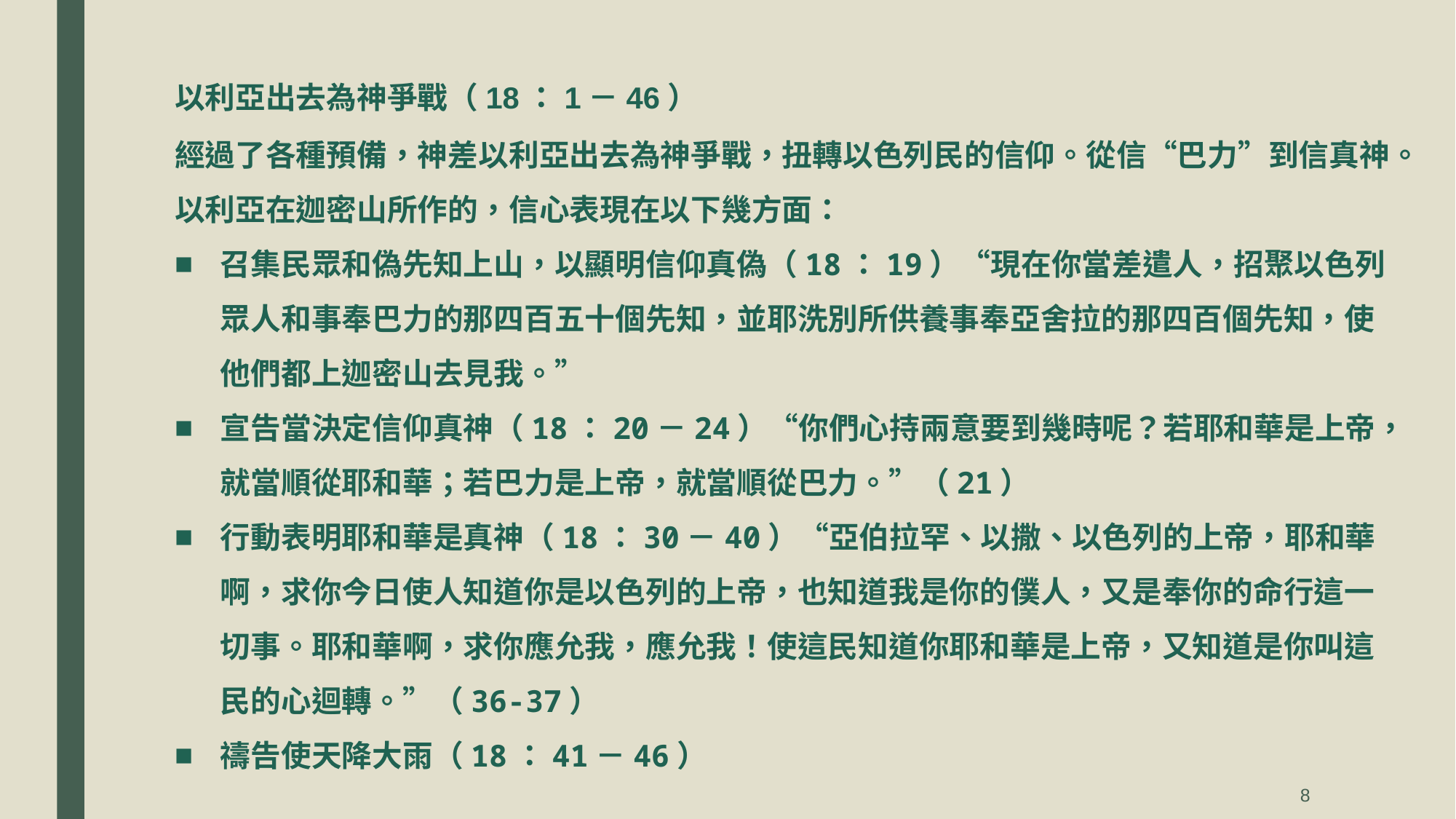

以利亞出去為神爭戰（18：1－46）
經過了各種預備，神差以利亞出去為神爭戰，扭轉以色列民的信仰。從信“巴力”到信真神。
以利亞在迦密山所作的，信心表現在以下幾方面：
召集民眾和偽先知上山，以顯明信仰真偽（18：19）“現在你當差遣人，招聚以色列眾人和事奉巴力的那四百五十個先知，並耶洗別所供養事奉亞舍拉的那四百個先知，使他們都上迦密山去見我。”
宣告當決定信仰真神（18：20－24）“你們心持兩意要到幾時呢？若耶和華是上帝，就當順從耶和華；若巴力是上帝，就當順從巴力。”（21）
行動表明耶和華是真神（18：30－40）“亞伯拉罕、以撒、以色列的上帝，耶和華啊，求你今日使人知道你是以色列的上帝，也知道我是你的僕人，又是奉你的命行這一切事。耶和華啊，求你應允我，應允我！使這民知道你耶和華是上帝，又知道是你叫這民的心迴轉。”（36-37）
禱告使天降大雨（18：41－46）

8